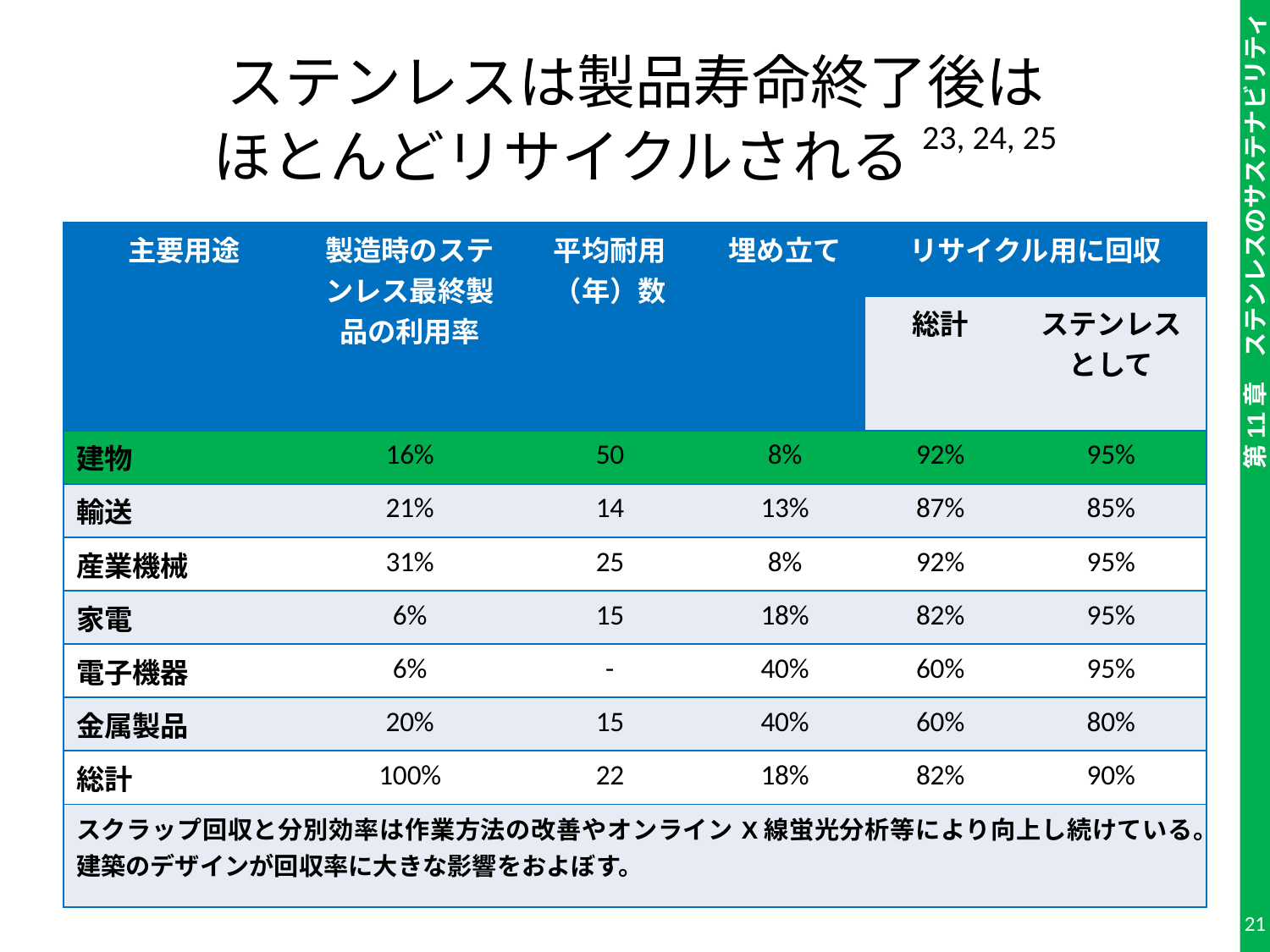

# ステンレスは製品寿命終了後は ほとんどリサイクルされる23, 24, 25
| 主要用途 | 製造時のステンレス最終製品の利用率 | 平均耐用（年）数 | 埋め立て | リサイクル用に回収 |  |
| --- | --- | --- | --- | --- | --- |
|  |  |  |  | 総計 | ステンレスとして |
| 建物 | 16% | 50 | 8% | 92% | 95% |
| 輸送 | 21% | 14 | 13% | 87% | 85% |
| 産業機械 | 31% | 25 | 8% | 92% | 95% |
| 家電 | 6% | 15 | 18% | 82% | 95% |
| 電子機器 | 6% | - | 40% | 60% | 95% |
| 金属製品 | 20% | 15 | 40% | 60% | 80% |
| 総計 | 100% | 22 | 18% | 82% | 90% |
| スクラップ回収と分別効率は作業方法の改善やオンラインX線蛍光分析等により向上し続けている。 建築のデザインが回収率に大きな影響をおよぼす。 |  |  |  |  |  |
21